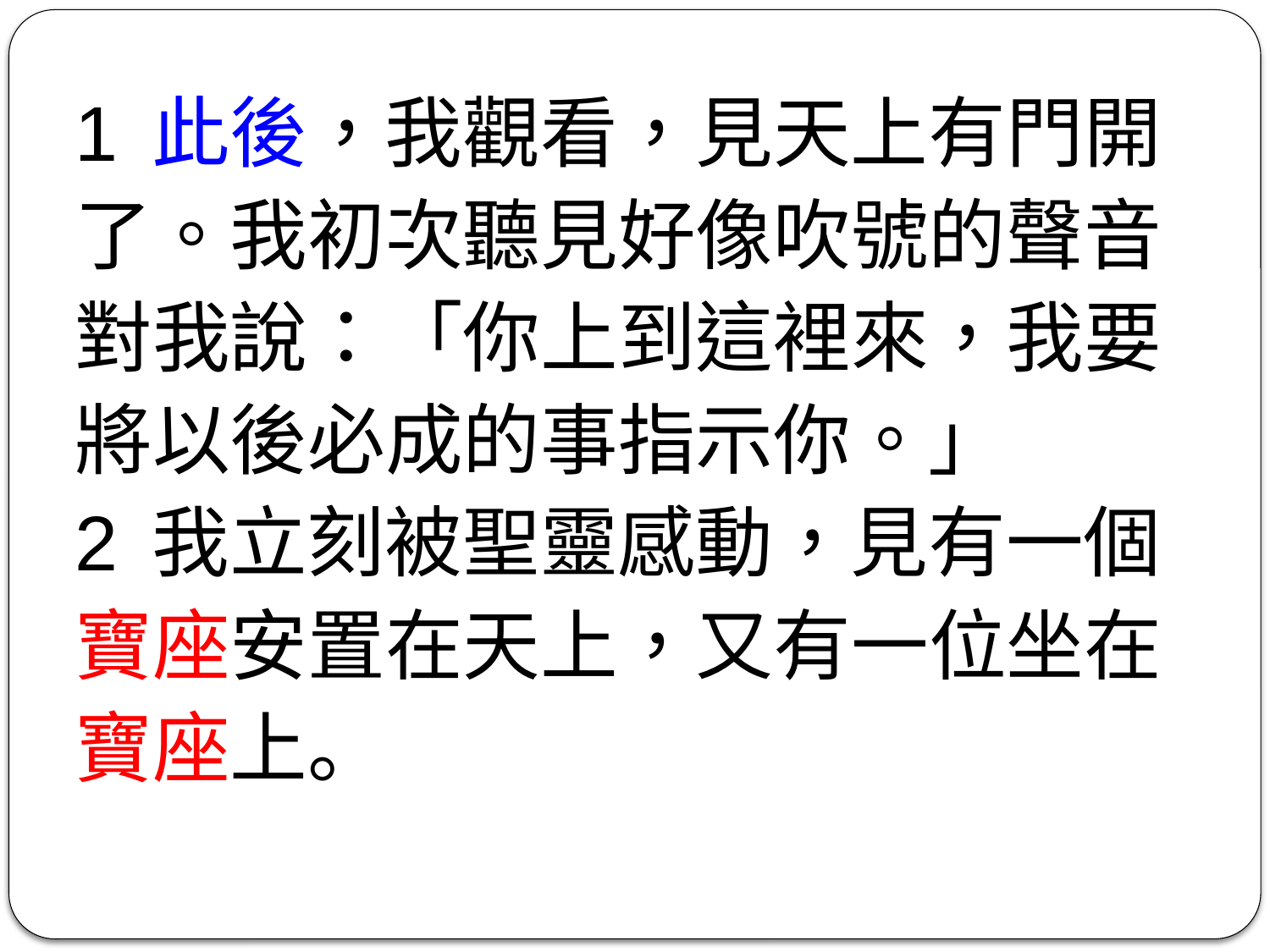

1 此後，我觀看，見天上有門開了。我初次聽見好像吹號的聲音對我說：「你上到這裡來，我要將以後必成的事指示你。」 2 我立刻被聖靈感動，見有一個寶座安置在天上，又有一位坐在寶座上。